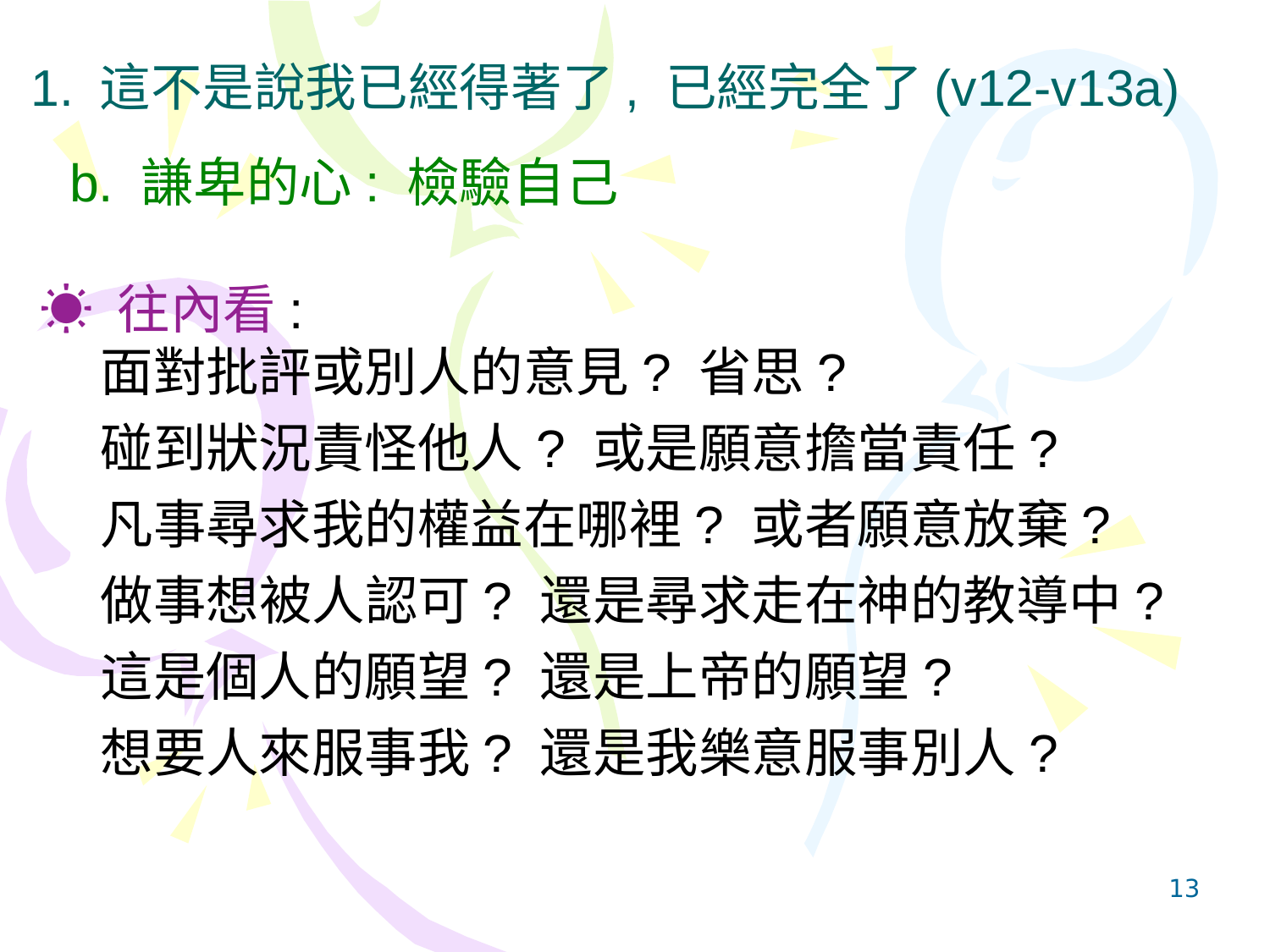

# 1. 這不是說我已經得著了, 已經完全了(v12-v13a)
  b. 謙卑的心: 檢驗自己

☀︎ 往內看:
    面對批評或別人的意見? 省思?
    碰到狀況責怪他人? 或是願意擔當責任?
    凡事尋求我的權益在哪裡? 或者願意放棄?
    做事想被人認可? 還是尋求走在神的教導中?
    這是個人的願望? 還是上帝的願望?
    想要人來服事我? 還是我樂意服事別人?
13